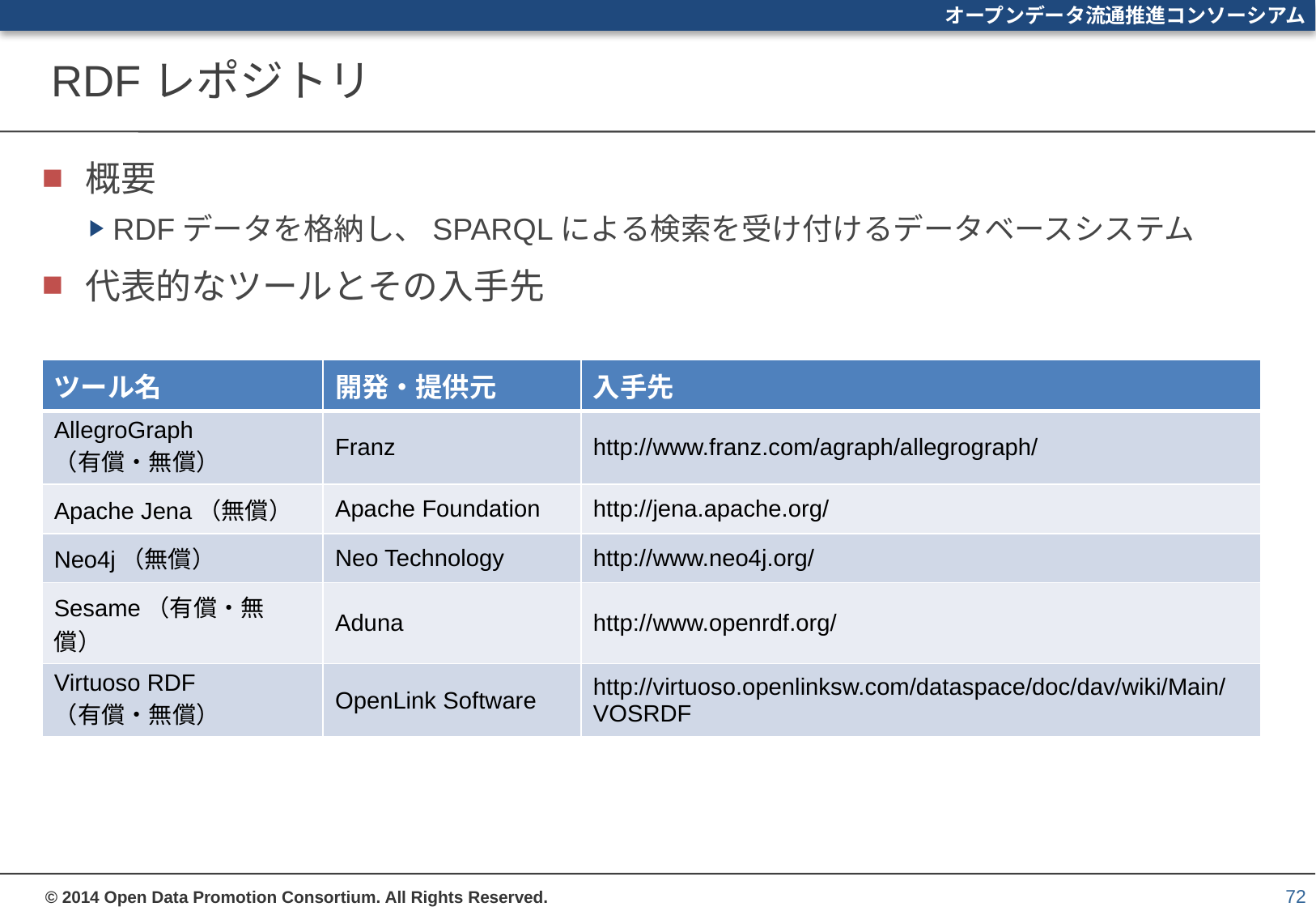

# RDFレポジトリ
概要
RDFデータを格納し、SPARQLによる検索を受け付けるデータベースシステム
代表的なツールとその入手先
| ツール名 | 開発・提供元 | 入手先 |
| --- | --- | --- |
| AllegroGraph （有償・無償） | Franz | http://www.franz.com/agraph/allegrograph/‎ |
| Apache Jena（無償） | Apache Foundation | http://jena.apache.org/ |
| Neo4j（無償） | Neo Technology | http://www.neo4j.org/ |
| Sesame（有償・無償） | Aduna | http://www.openrdf.org/ |
| Virtuoso RDF （有償・無償） | OpenLink Software | http://virtuoso.openlinksw.com/dataspace/doc/dav/wiki/Main/VOSRDF |
72